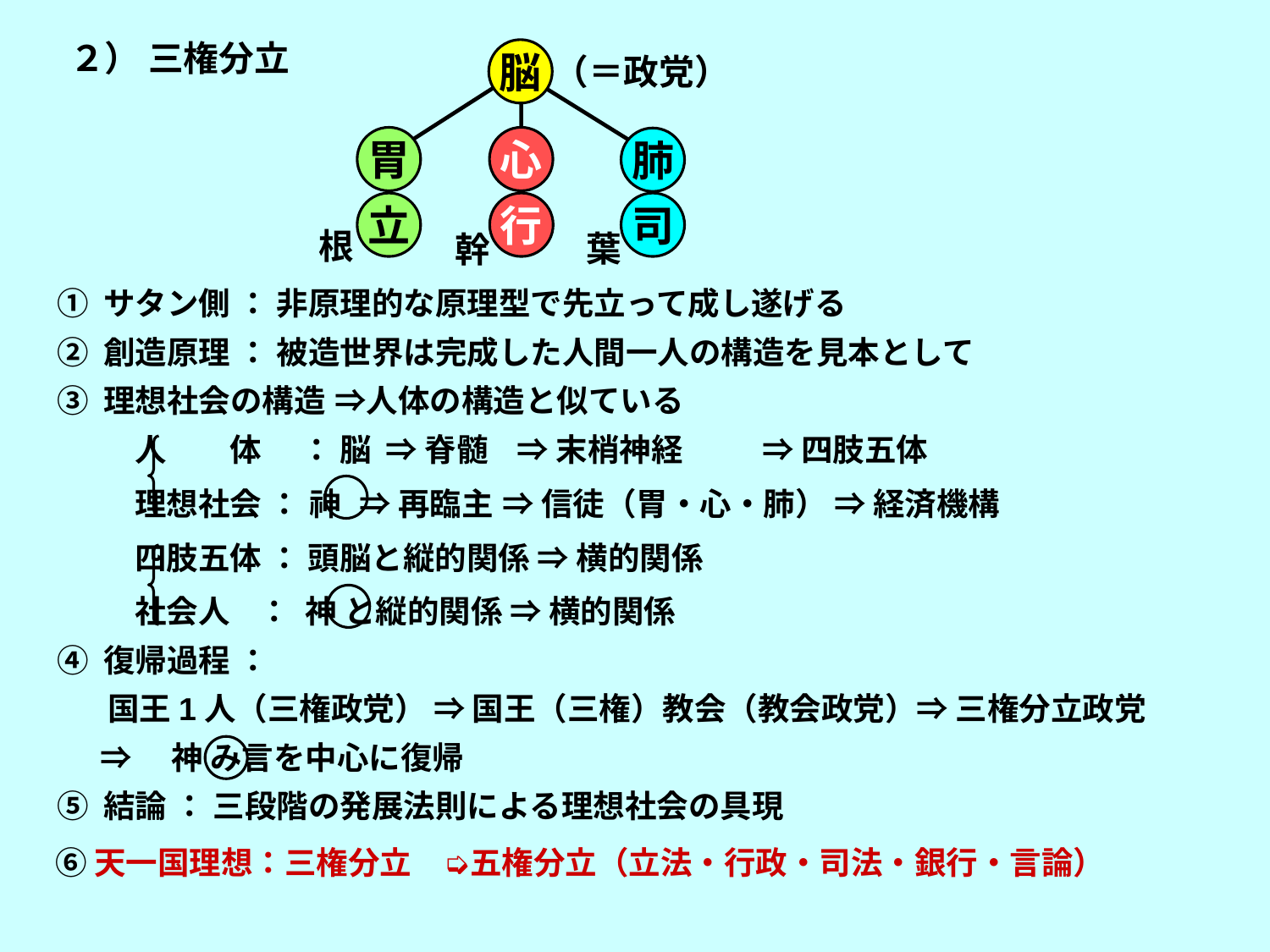

２） 三権分立
脳
（＝政党）

胃
心
肺
立
行
司
根
葉
幹
① サタン側 ： 非原理的な原理型で先立って成し遂げる
② 創造原理 ： 被造世界は完成した人間一人の構造を見本として
③ 理想社会の構造 ⇒人体の構造と似ている
　　  人　　体 　： 脳  ⇒ 脊髄    ⇒ 末梢神経           ⇒ 四肢五体
　　  理想社会 ： 神  ⇒ 再臨主 ⇒ 信徒（胃・心・肺） ⇒ 経済機構
　　  四肢五体 ： 頭脳と縦的関係 ⇒ 横的関係
　　  社会人    ：  神 と縦的関係 ⇒ 横的関係
④ 復帰過程 ：
      国王1人（三権政党） ⇒ 国王（三権）教会（教会政党）⇒ 三権分立政党
      ⇒　神 み言を中心に復帰
⑤ 結論 ： 三段階の発展法則による理想社会の具現

　⑥ 天一国理想：三権分立　➭五権分立（立法・行政・司法・銀行・言論）